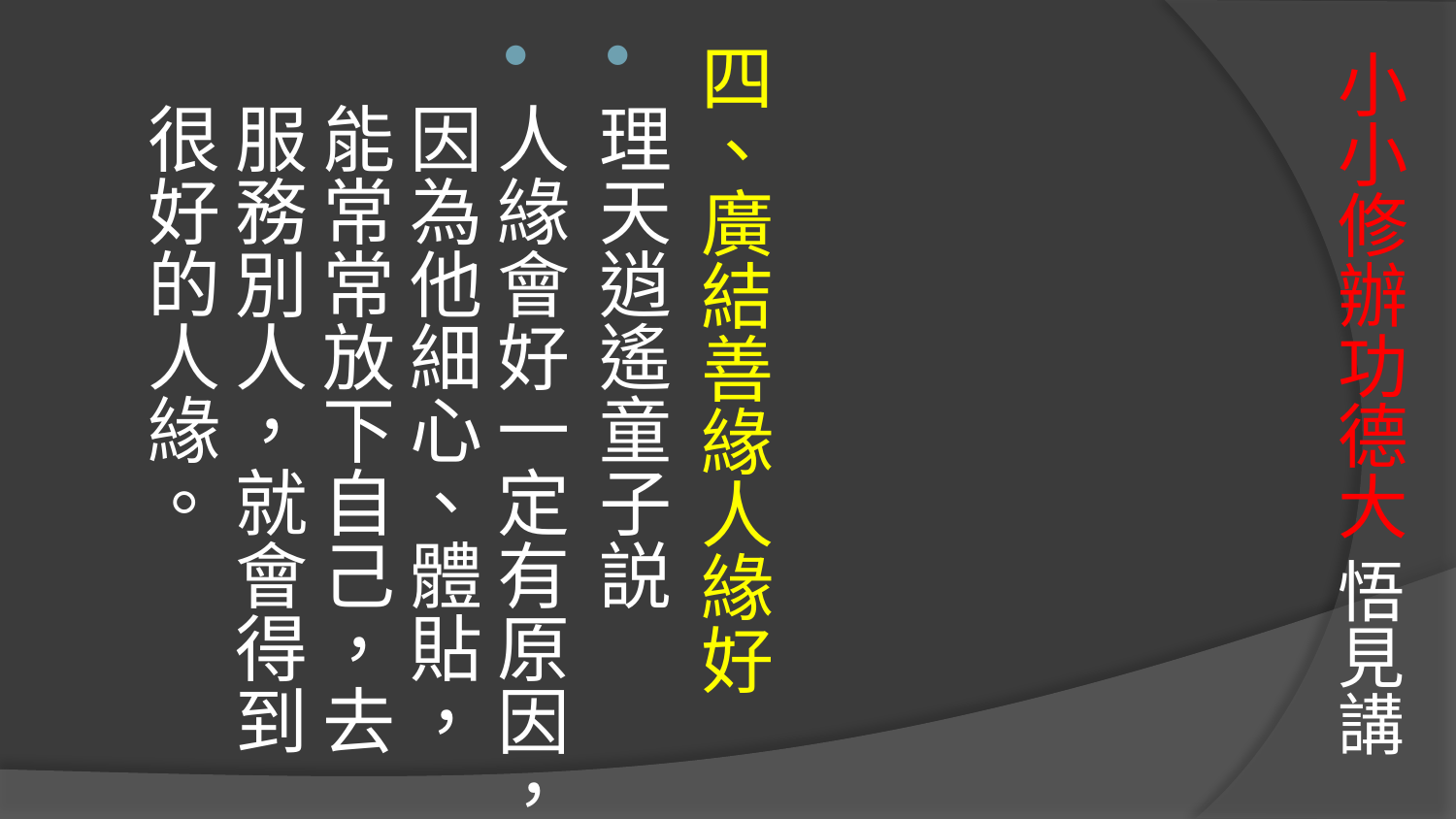

# 小小修辦功德大 悟見講
四、廣結善緣人緣好
理天逍遙童子説
人緣會好一定有原因，因為他細心、體貼，能常常放下自己，去服務別人，就會得到很好的人緣。